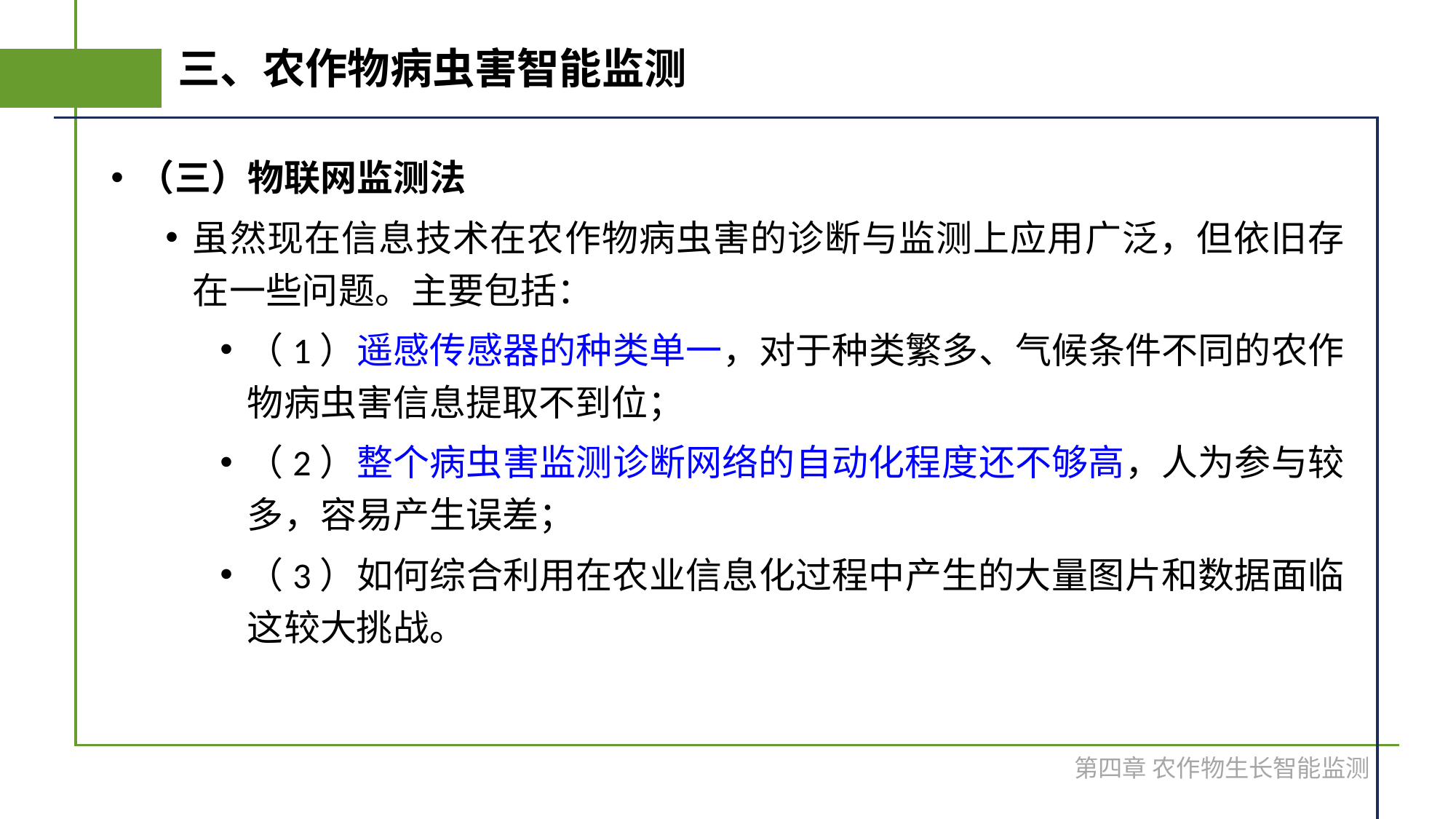

# 三、农作物病虫害智能监测
（三）物联网监测法
虽然现在信息技术在农作物病虫害的诊断与监测上应用广泛，但依旧存在一些问题。主要包括：
（1）遥感传感器的种类单一，对于种类繁多、气候条件不同的农作物病虫害信息提取不到位；
（2）整个病虫害监测诊断网络的自动化程度还不够高，人为参与较多，容易产生误差；
（3）如何综合利用在农业信息化过程中产生的大量图片和数据面临这较大挑战。
第四章 农作物生长智能监测